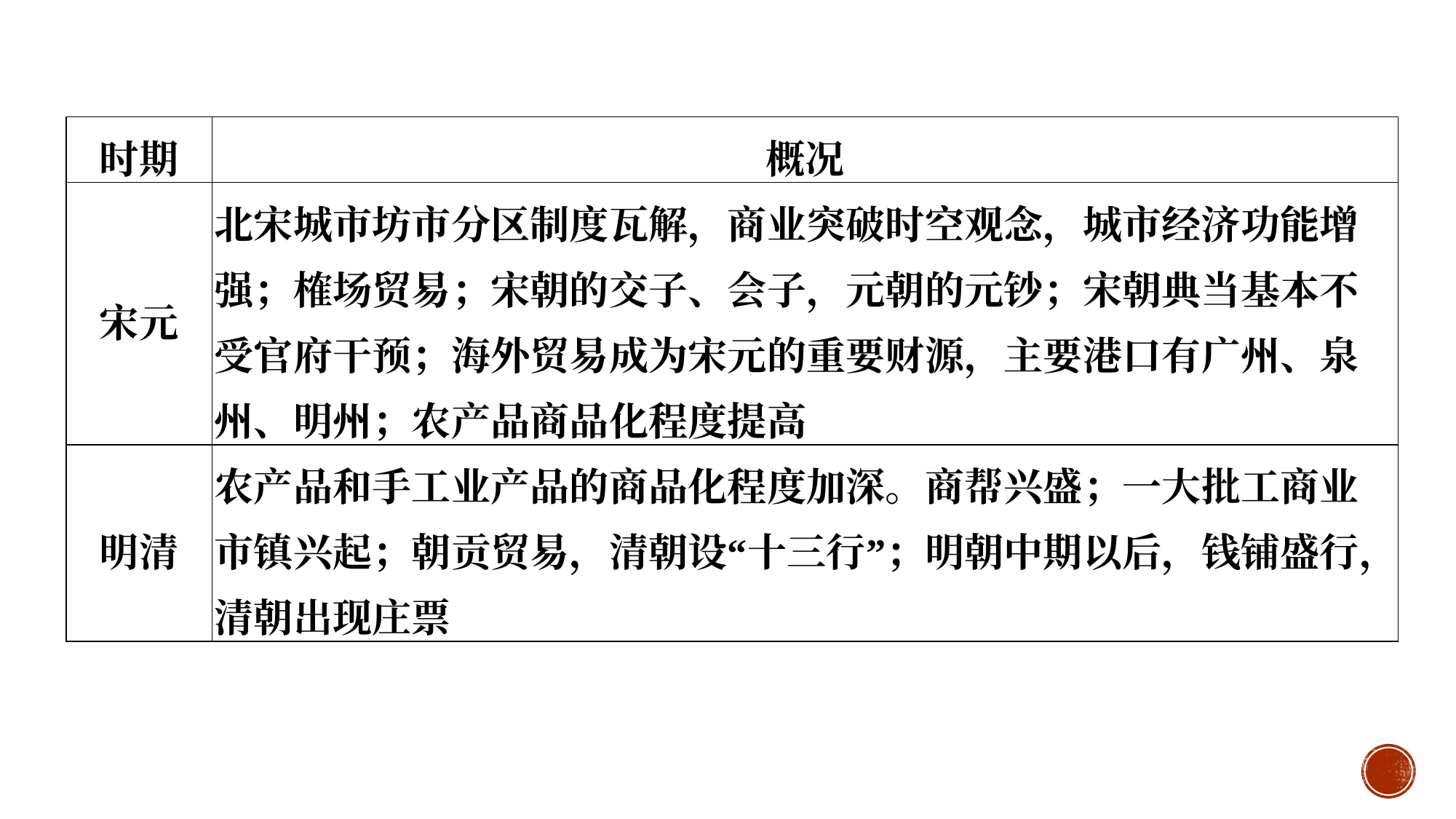

#
| 时期 | 概况 |
| --- | --- |
| 宋元 | 北宋城市坊市分区制度瓦解，商业突破时空观念，城市经济功能增强；榷场贸易；宋朝的交子、会子，元朝的元钞；宋朝典当基本不受官府干预；海外贸易成为宋元的重要财源，主要港口有广州、泉州、明州；农产品商品化程度提高 |
| 明清 | 农产品和手工业产品的商品化程度加深。商帮兴盛；一大批工商业市镇兴起；朝贡贸易，清朝设“十三行”；明朝中期以后，钱铺盛行，清朝出现庄票 |